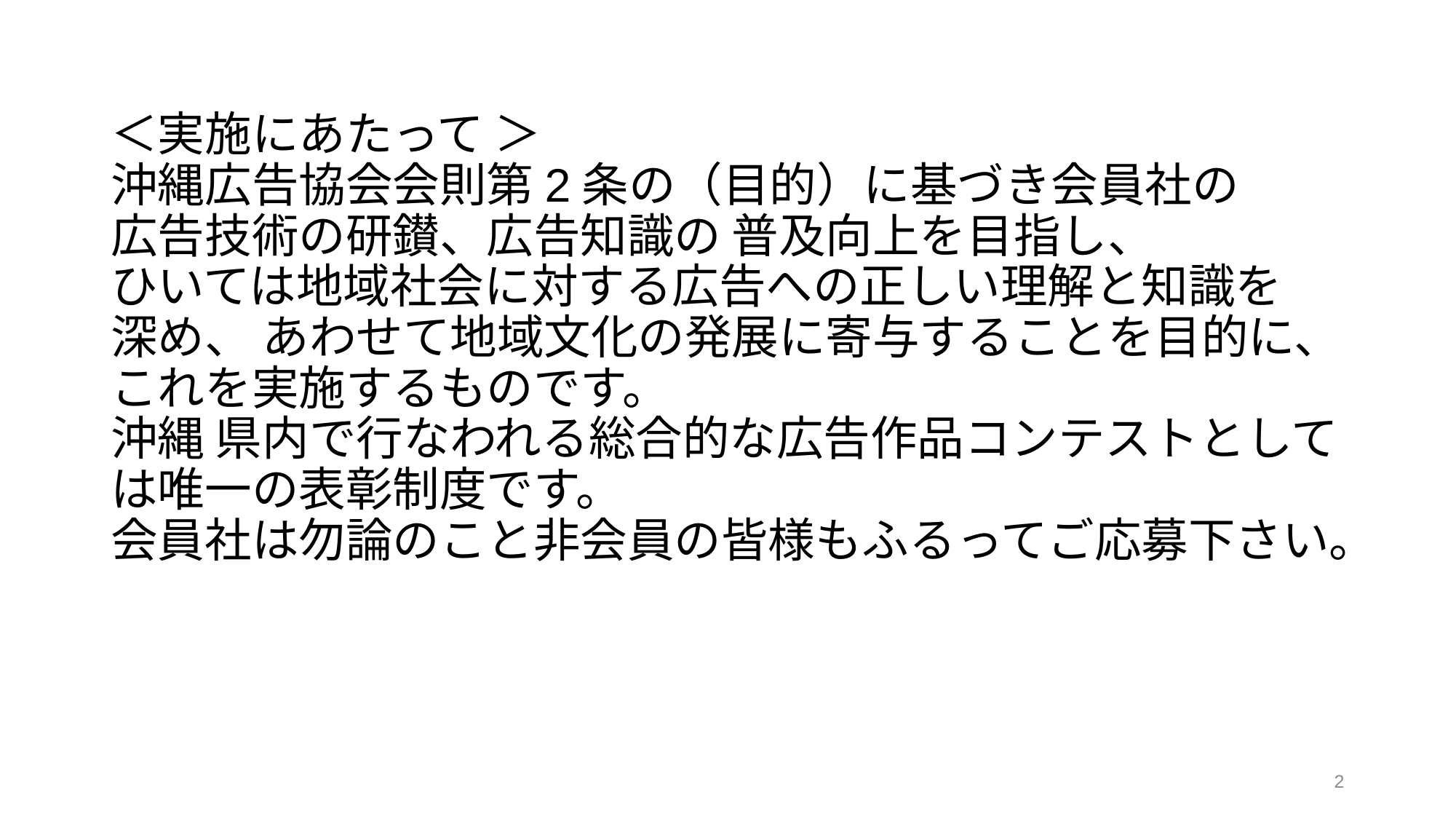

# ＜実施にあたって ＞　 沖縄広告協会会則第2条の（目的）に基づき会員社の　　広告技術の研鑚、広告知識の 普及向上を目指し、 ひいては地域社会に対する広告への正しい理解と知識を 深め、 あわせて地域文化の発展に寄与することを目的に、これを実施するものです。 沖縄 県内で行なわれる総合的な広告作品コンテストとしては唯一の表彰制度です。 会員社は勿論のこと非会員の皆様もふるってご応募下さい。
2